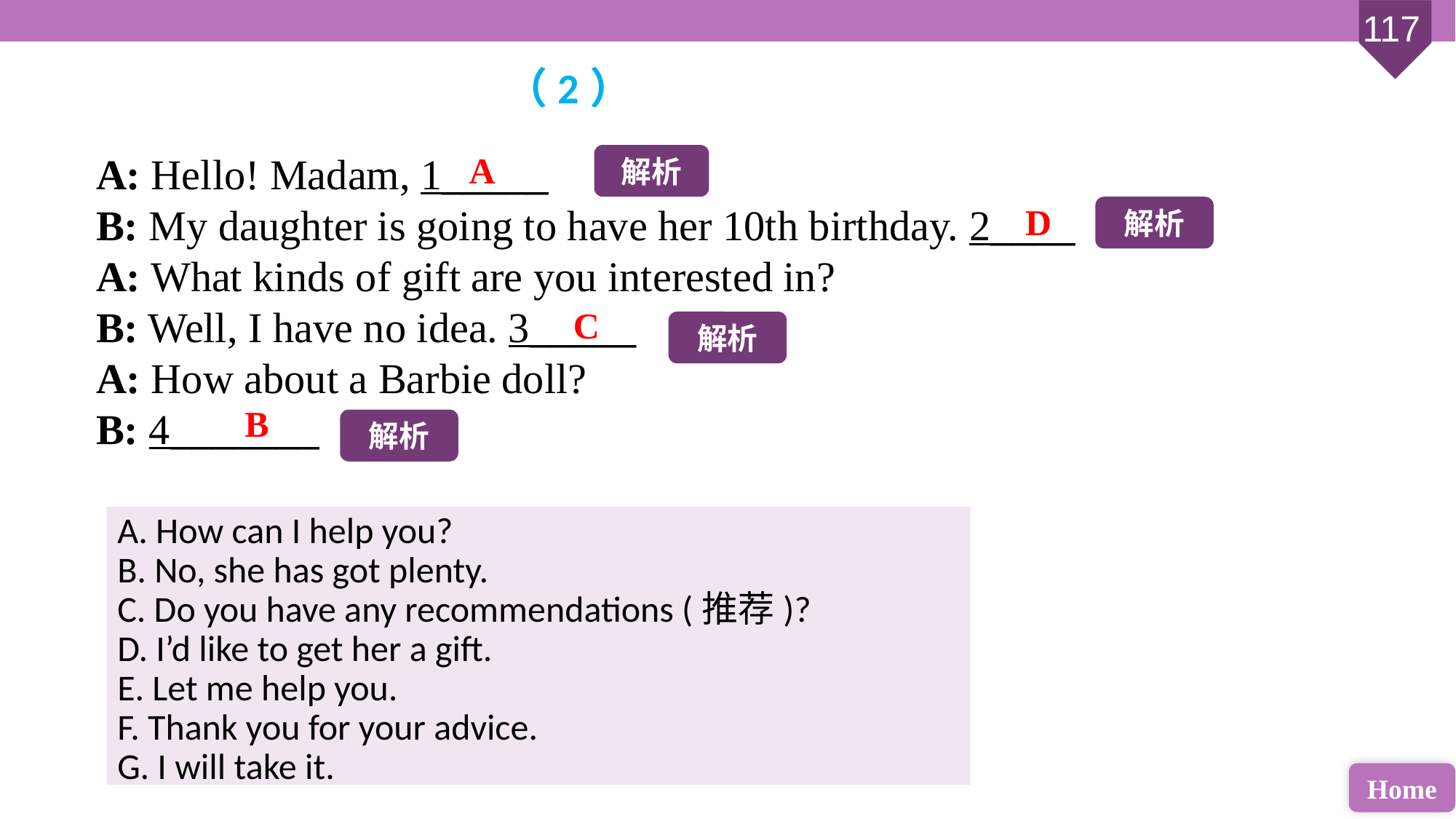

（2）
A: Hello! Madam, 1_____
B: My daughter is going to have her 10th birthday. 2____
A: What kinds of gift are you interested in?
B: Well, I have no idea. 3_____
A: How about a Barbie doll?
B: 4_______
A
解析
D
解析
C
解析
B
解析
A. How can I help you?
B. No, she has got plenty.
C. Do you have any recommendations (推荐)?
D. I’d like to get her a gift.
E. Let me help you.
F. Thank you for your advice.
G. I will take it.